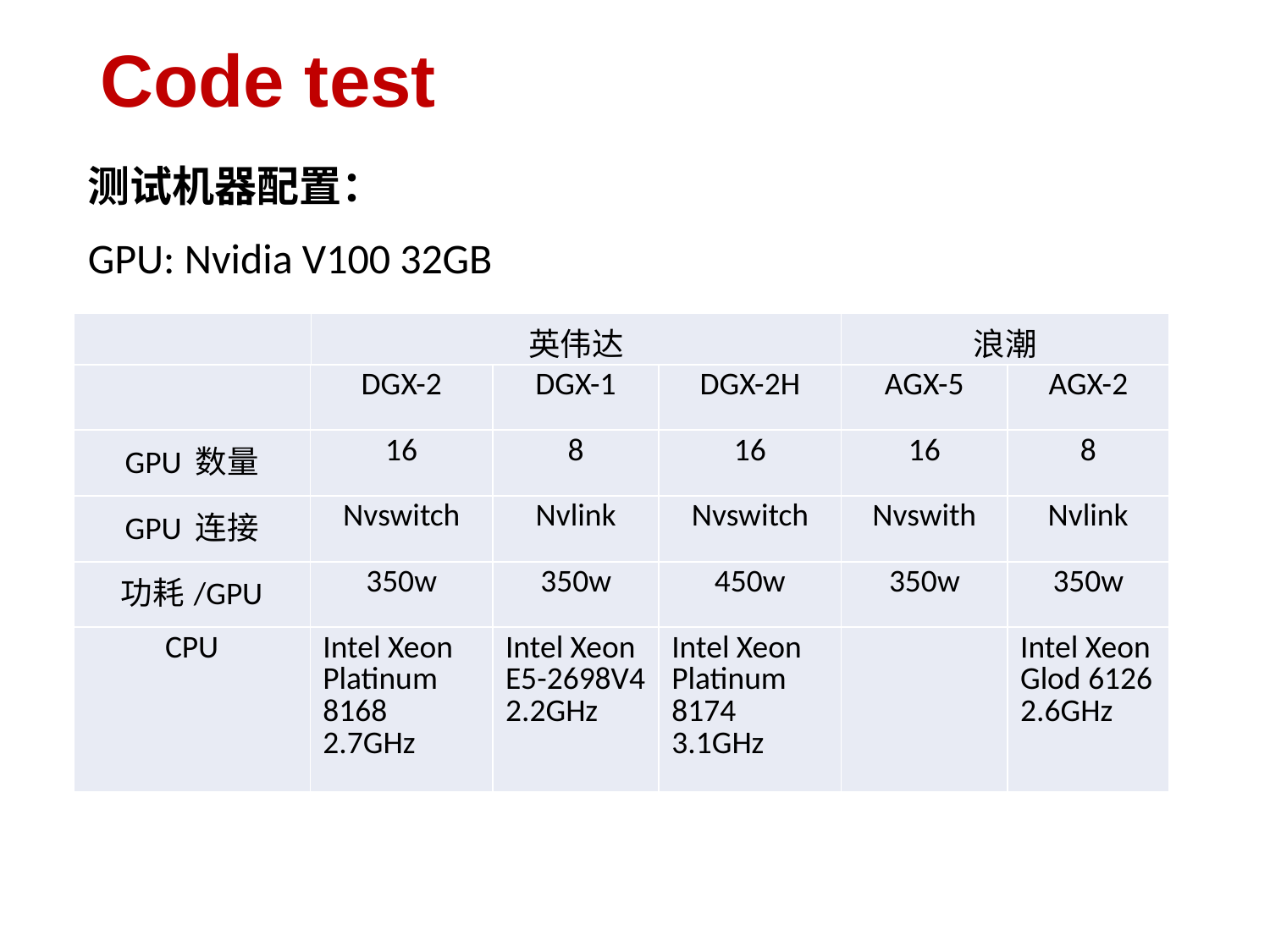

# Code test
测试机器配置：
GPU: Nvidia V100 32GB
|  | 英伟达 | 浪潮 |
| --- | --- | --- |
|  | DGX-2 | DGX-1 | DGX-2H | AGX-5 | AGX-2 |
| --- | --- | --- | --- | --- | --- |
| GPU 数量 | 16 | 8 | 16 | 16 | 8 |
| GPU 连接 | Nvswitch | Nvlink | Nvswitch | Nvswith | Nvlink |
| 功耗/GPU | 350w | 350w | 450w | 350w | 350w |
| CPU | Intel Xeon Platinum 8168 2.7GHz | Intel Xeon E5-2698V4 2.2GHz | Intel Xeon Platinum 8174 3.1GHz |  | Intel Xeon Glod 6126 2.6GHz |